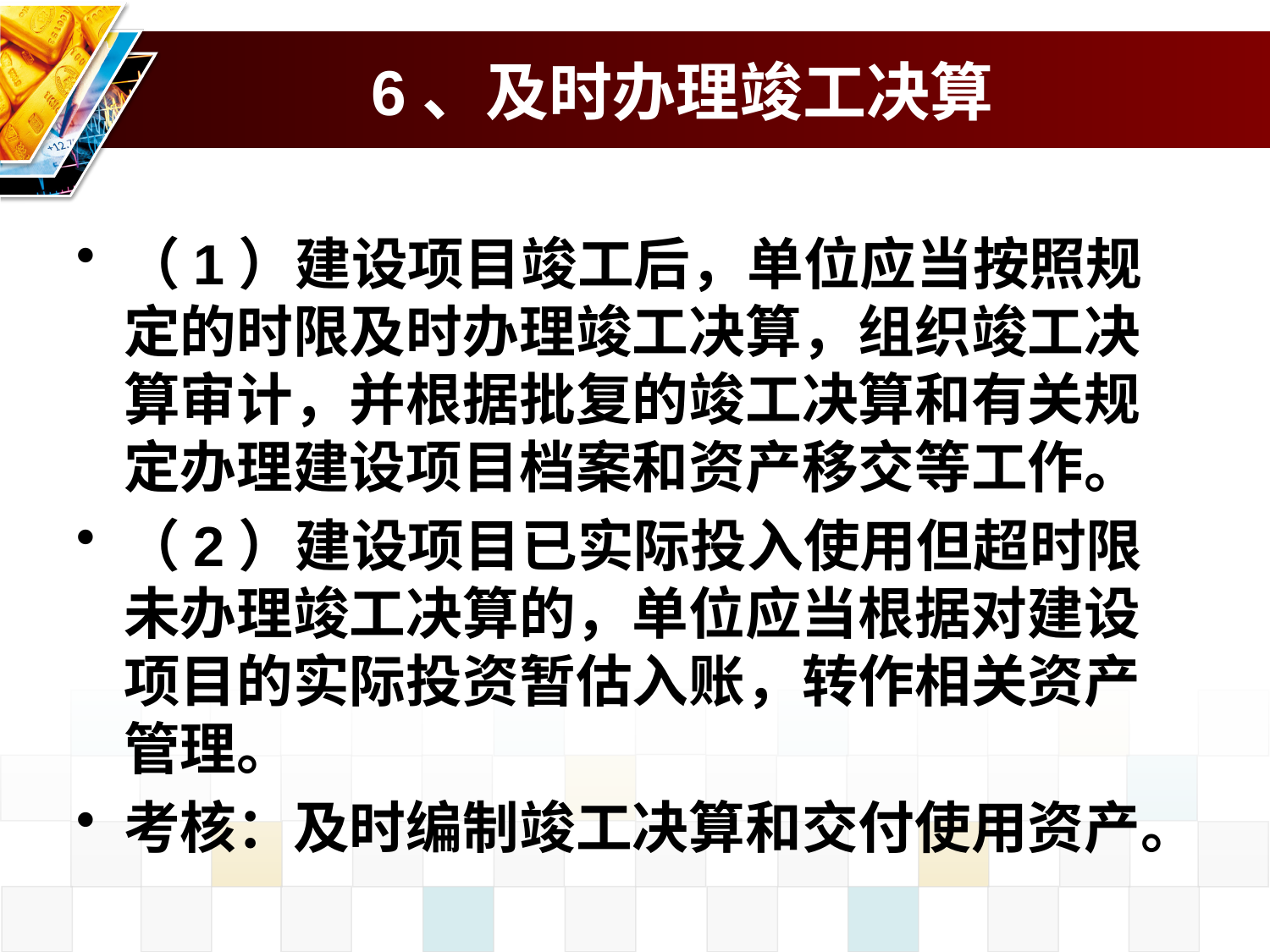

# 6、及时办理竣工决算
（1）建设项目竣工后，单位应当按照规定的时限及时办理竣工决算，组织竣工决算审计，并根据批复的竣工决算和有关规定办理建设项目档案和资产移交等工作。
（2）建设项目已实际投入使用但超时限未办理竣工决算的，单位应当根据对建设项目的实际投资暂估入账，转作相关资产管理。
考核：及时编制竣工决算和交付使用资产。